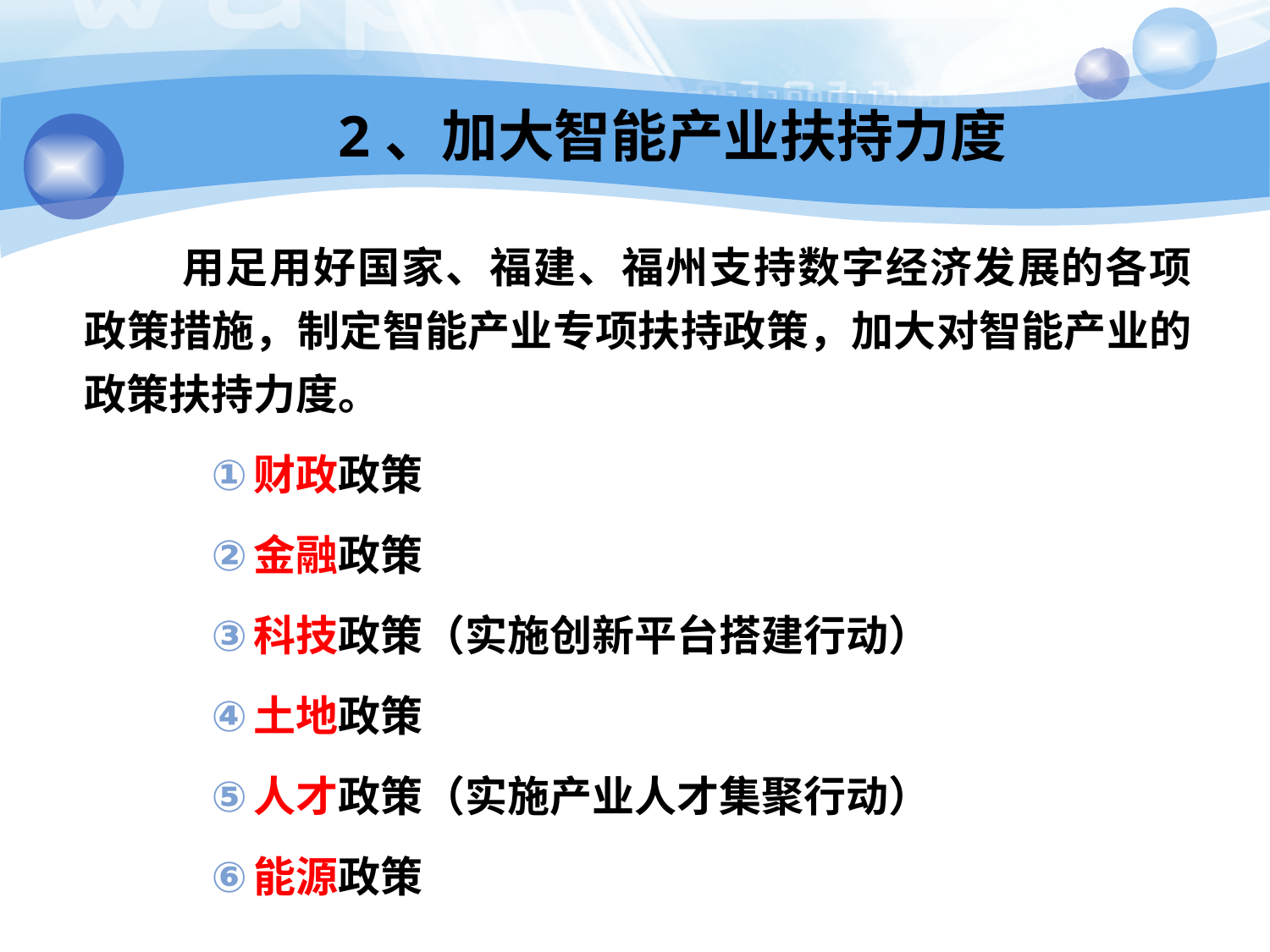

# 2、加大智能产业扶持力度
  用足用好国家、福建、福州支持数字经济发展的各项政策措施，制定智能产业专项扶持政策，加大对智能产业的政策扶持力度。
财政政策
金融政策
科技政策（实施创新平台搭建行动）
土地政策
人才政策（实施产业人才集聚行动）
能源政策